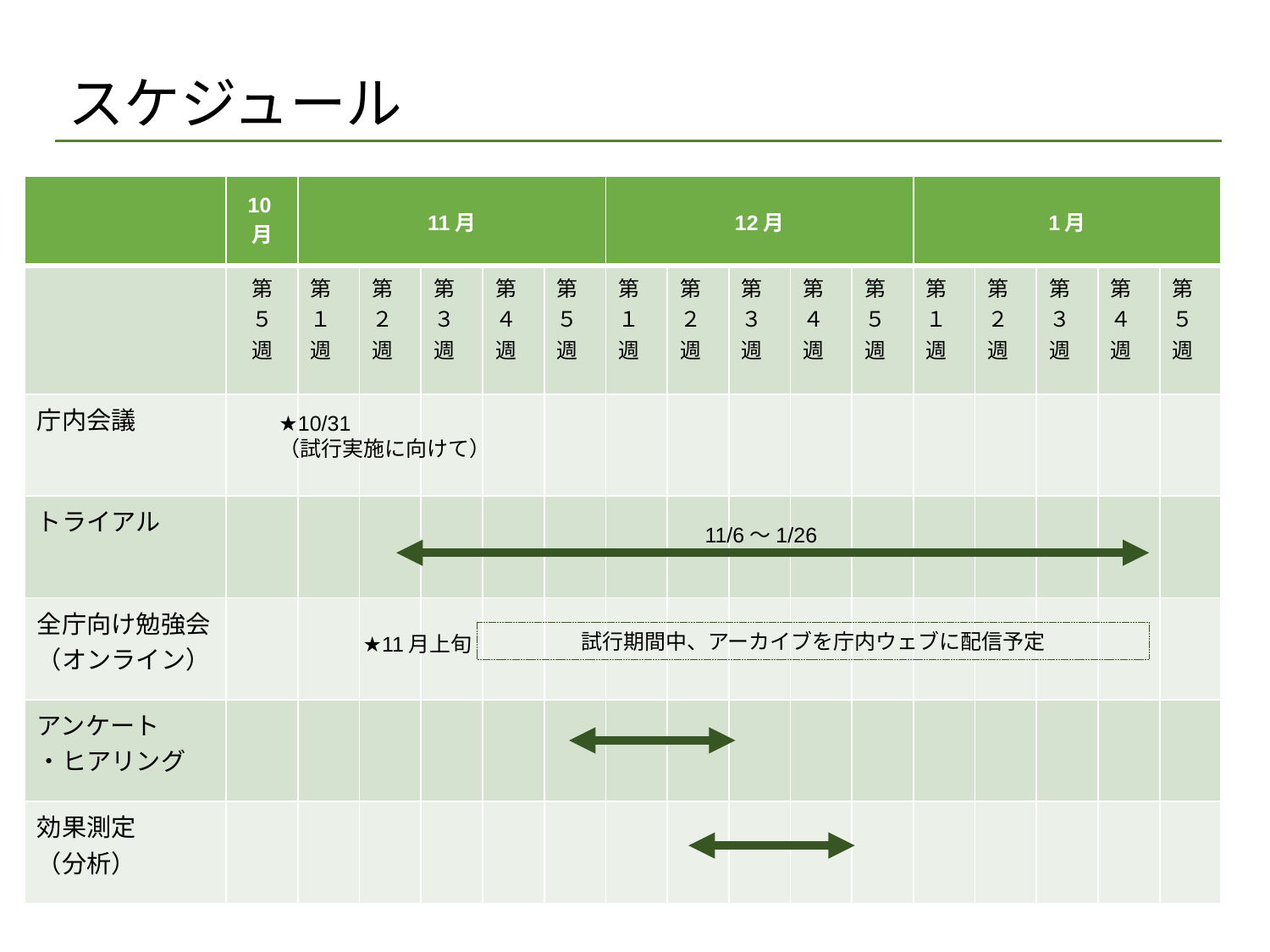

スケジュール
|  | 10月 | 11月 |  |  |  |  | 12月 |  |  |  |  | 1月 |  |  |  |  |
| --- | --- | --- | --- | --- | --- | --- | --- | --- | --- | --- | --- | --- | --- | --- | --- | --- |
|  | 第 ５ 週 | 第１週 | 第２週 | 第３週 | 第４週 | 第５週 | 第１週 | 第２週 | 第３週 | 第４週 | 第５週 | 第１週 | 第２週 | 第３週 | 第４週 | 第５週 |
| 庁内会議 |  |  |  |  |  |  |  |  |  |  |  |  |  |  |  |  |
| トライアル |  |  |  |  |  |  |  |  |  |  |  |  |  |  |  |  |
| 全庁向け勉強会 （オンライン） |  |  |  |  |  |  |  |  |  |  |  |  |  |  |  |  |
| アンケート ・ヒアリング |  |  |  |  |  |  |  |  |  |  |  |  |  |  |  |  |
| 効果測定 （分析） |  |  |  |  |  |  |  |  |  |  |  |  |  |  |  |  |
★10/31
（試行実施に向けて）
11/6～1/26
試行期間中、アーカイブを庁内ウェブに配信予定
★11月上旬